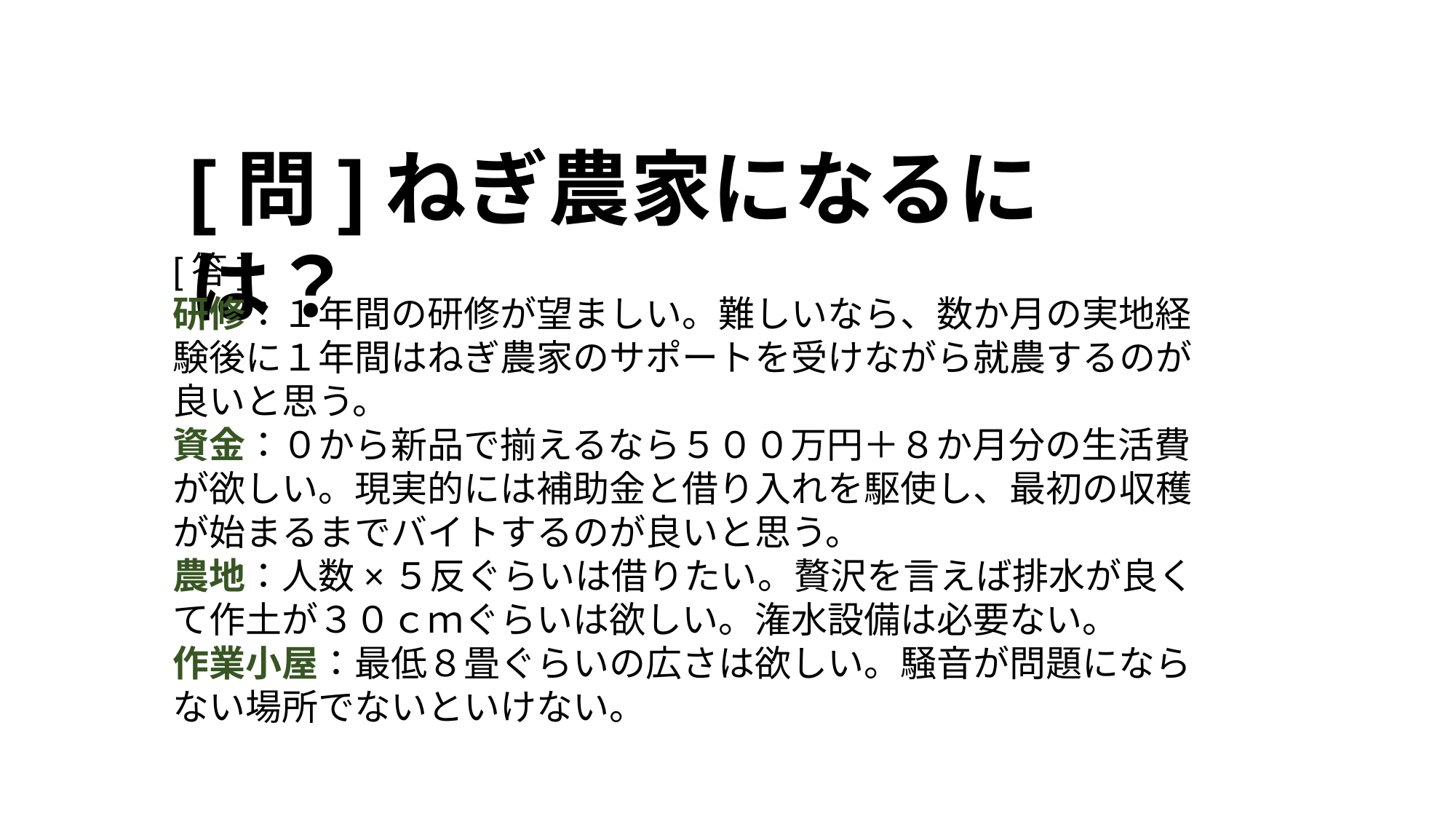

[問]ねぎ農家になるには？
[答]
研修：１年間の研修が望ましい。難しいなら、数か月の実地経験後に１年間はねぎ農家のサポートを受けながら就農するのが良いと思う。
資金：０から新品で揃えるなら５００万円＋８か月分の生活費が欲しい。現実的には補助金と借り入れを駆使し、最初の収穫が始まるまでバイトするのが良いと思う。
農地：人数×５反ぐらいは借りたい。贅沢を言えば排水が良くて作土が３０ｃｍぐらいは欲しい。潅水設備は必要ない。
作業小屋：最低８畳ぐらいの広さは欲しい。騒音が問題にならない場所でないといけない。